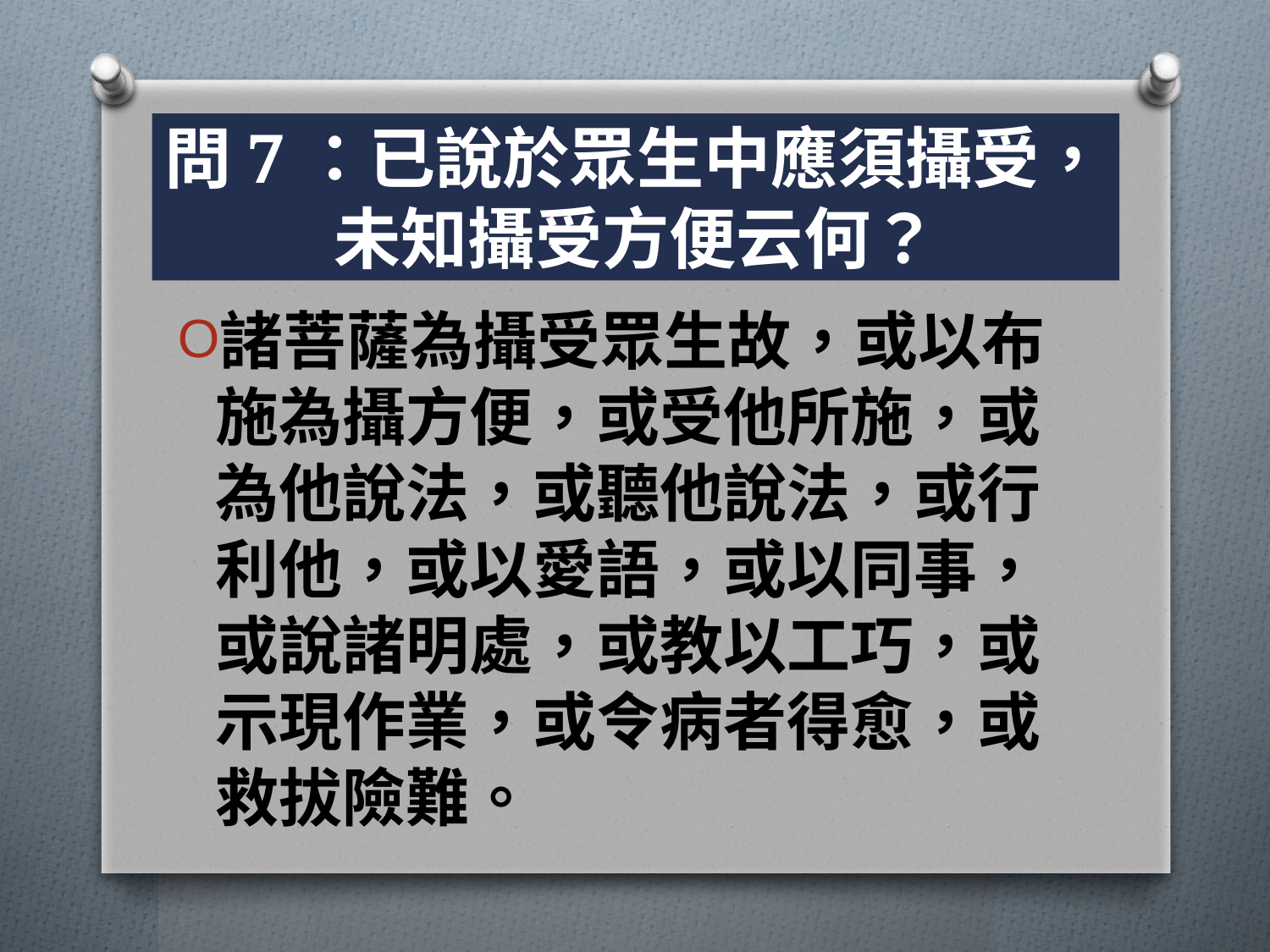

# 問7：已說於眾生中應須攝受，未知攝受方便云何？
諸菩薩為攝受眾生故，或以布施為攝方便，或受他所施，或為他說法，或聽他說法，或行利他，或以愛語，或以同事，或說諸明處，或教以工巧，或示現作業，或令病者得愈，或救拔險難。